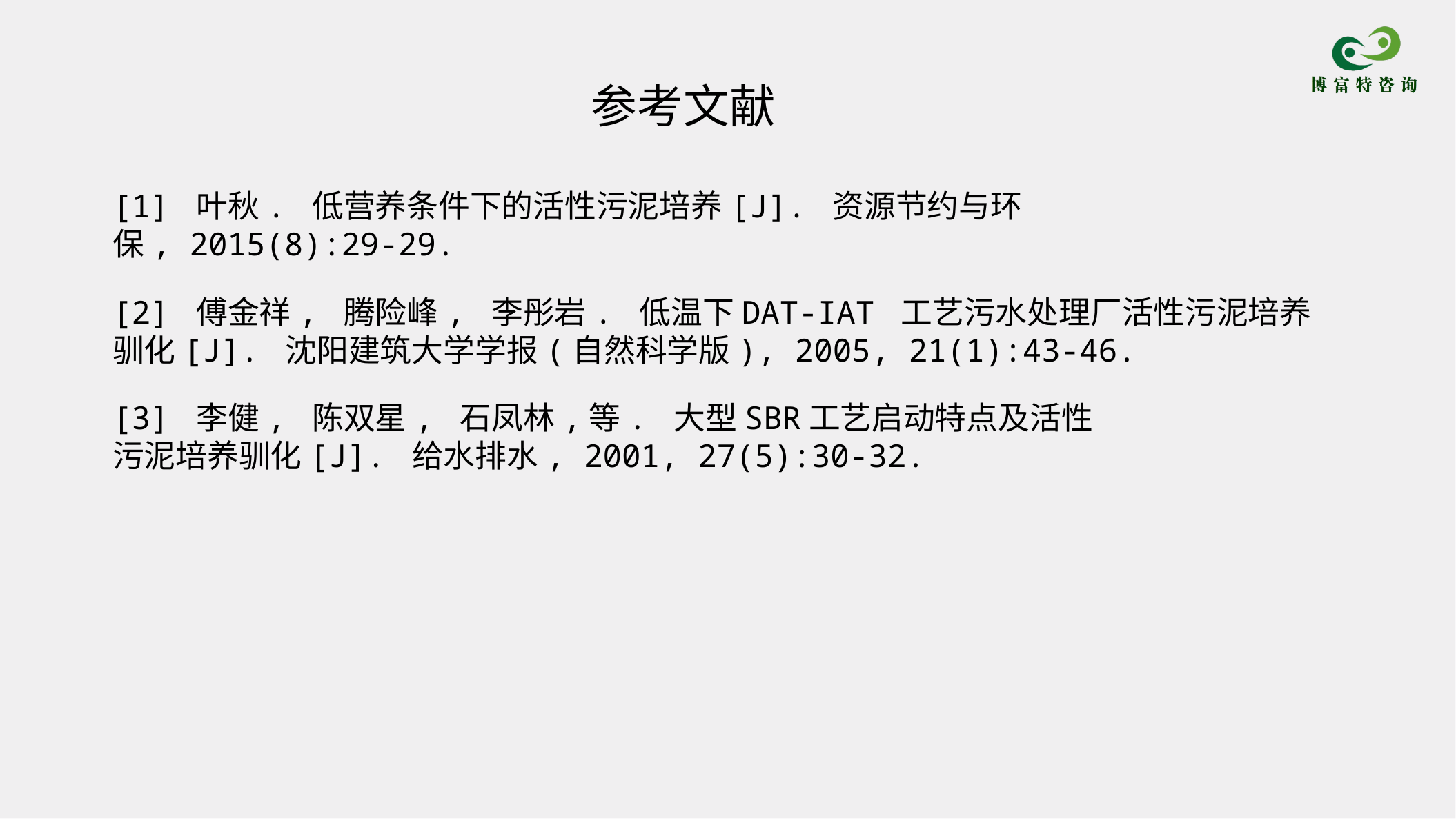

参考文献
[1] 叶秋. 低营养条件下的活性污泥培养[J]. 资源节约与环保, 2015(8):29-29.
[2] 傅金祥, 腾险峰, 李彤岩. 低温下DAT-IAT 工艺污水处理厂活性污泥培养驯化[J]. 沈阳建筑大学学报(自然科学版), 2005, 21(1):43-46.
[3] 李健, 陈双星, 石凤林,等. 大型SBR工艺启动特点及活性污泥培养驯化[J]. 给水排水, 2001, 27(5):30-32.